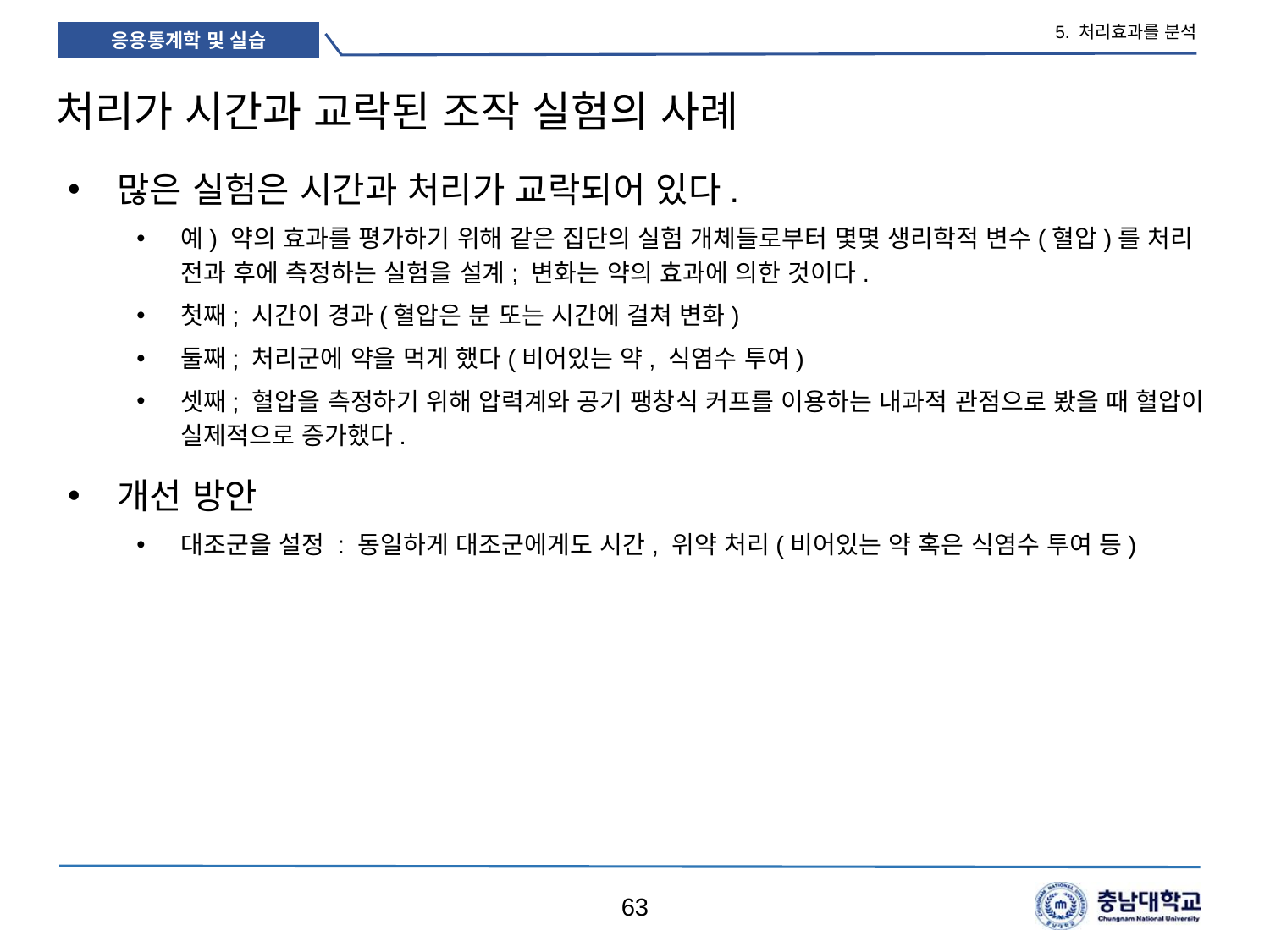

5. 처리효과를 분석
# 처리가 시간과 교락된 조작 실험의 사례
많은 실험은 시간과 처리가 교락되어 있다.
예) 약의 효과를 평가하기 위해 같은 집단의 실험 개체들로부터 몇몇 생리학적 변수(혈압)를 처리 전과 후에 측정하는 실험을 설계; 변화는 약의 효과에 의한 것이다.
첫째; 시간이 경과(혈압은 분 또는 시간에 걸쳐 변화)
둘째; 처리군에 약을 먹게 했다(비어있는 약, 식염수 투여)
셋째; 혈압을 측정하기 위해 압력계와 공기 팽창식 커프를 이용하는 내과적 관점으로 봤을 때 혈압이 실제적으로 증가했다.
개선 방안
대조군을 설정 : 동일하게 대조군에게도 시간, 위약 처리(비어있는 약 혹은 식염수 투여 등)
63